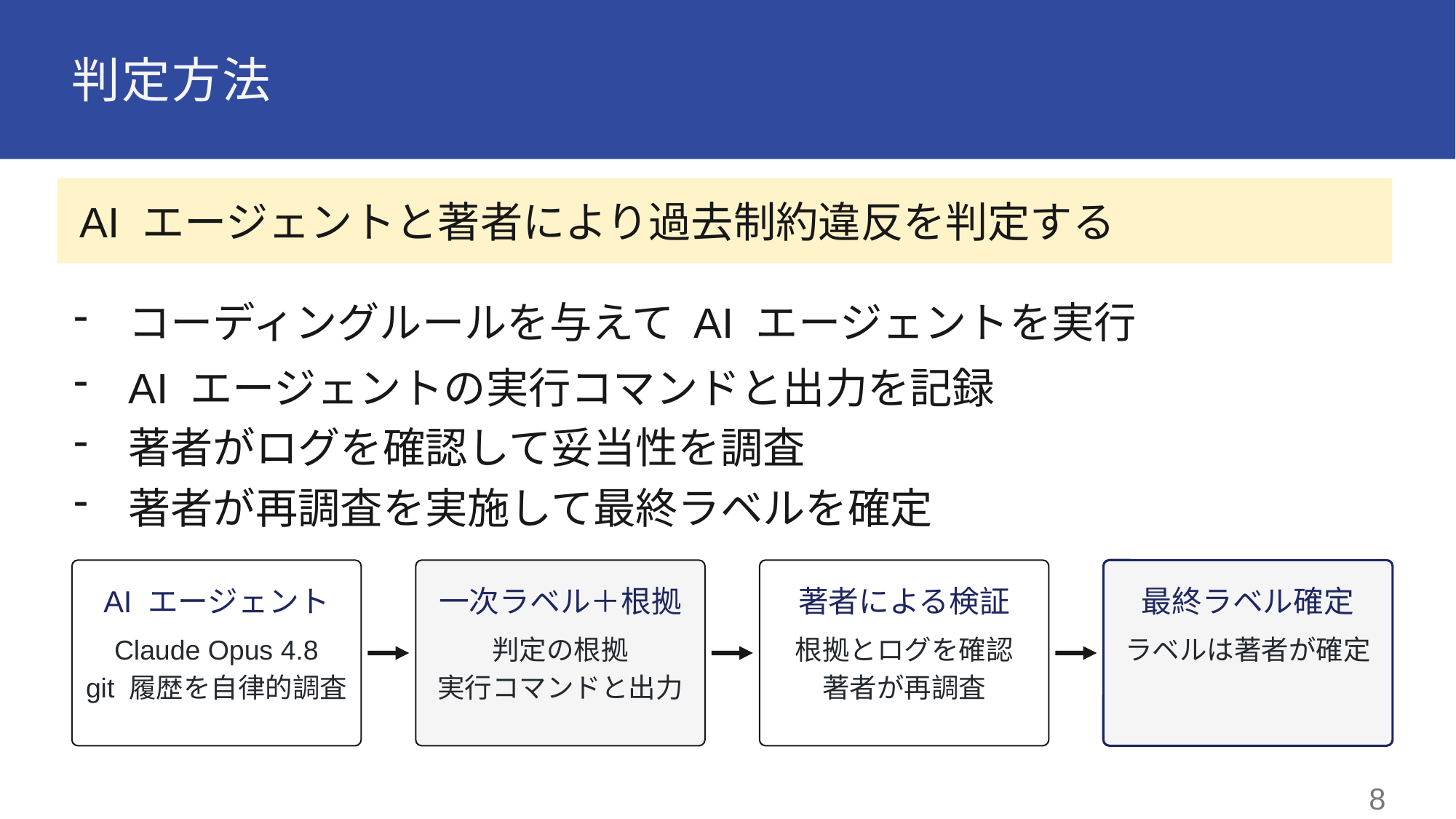

# 判定方法
 AI エージェントと著者により過去制約違反を判定する
コーディングルールを与えて AI エージェントを実行

AI エージェントの実行コマンドと出力を記録

著者がログを確認して妥当性を調査

著者が再調査を実施して最終ラベルを確定

AI エージェント
一次ラベル＋根拠
著者による検証
最終ラベル確定
Claude Opus 4.8
git 履歴を自律的調査
判定の根拠
実行コマンドと出力
根拠とログを確認
著者が再調査
ラベルは著者が確定

8